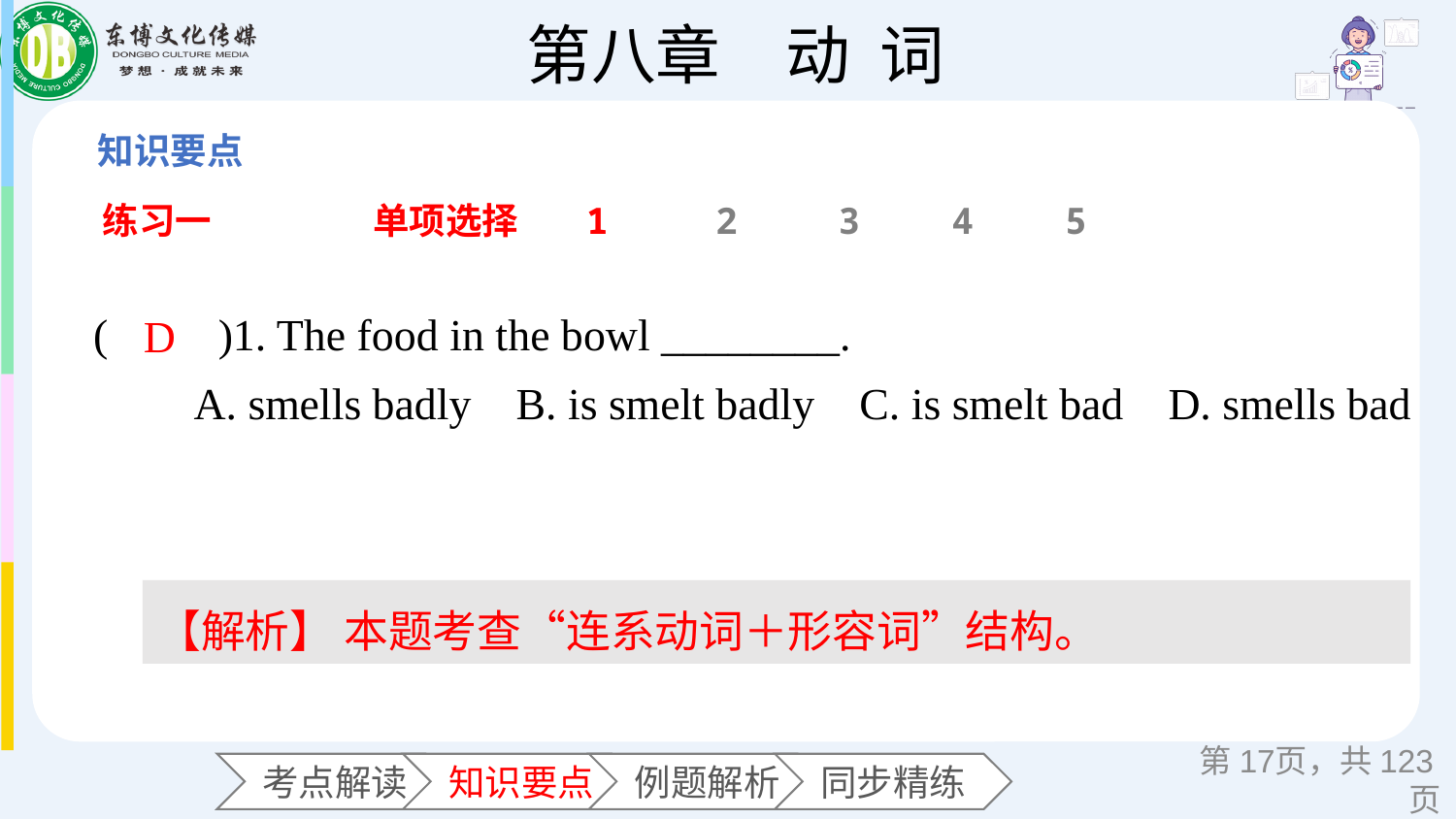

练习一
单项选择
1
2
3
4
5
(　　)1. The food in the bowl ________.
         A. smells badly    B. is smelt badly    C. is smelt bad    D. smells bad
D
【解析】 本题考查“连系动词＋形容词”结构。
第17页，共123页